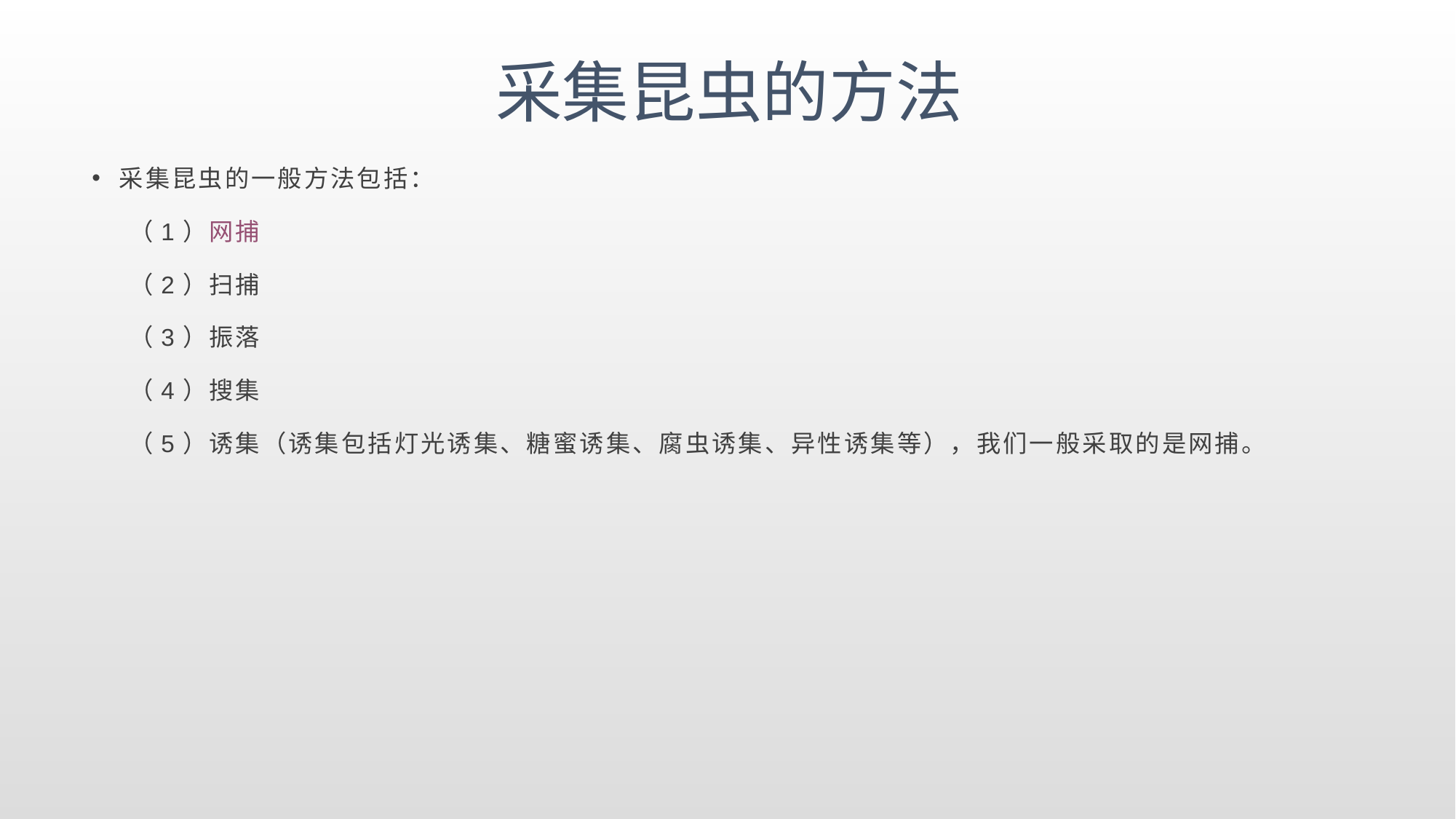

# 采集昆虫的方法
采集昆虫的一般方法包括：
    （1）网捕
    （2）扫捕
    （3）振落
    （4）搜集
    （5）诱集（诱集包括灯光诱集、糖蜜诱集、腐虫诱集、异性诱集等），我们一般采取的是网捕。